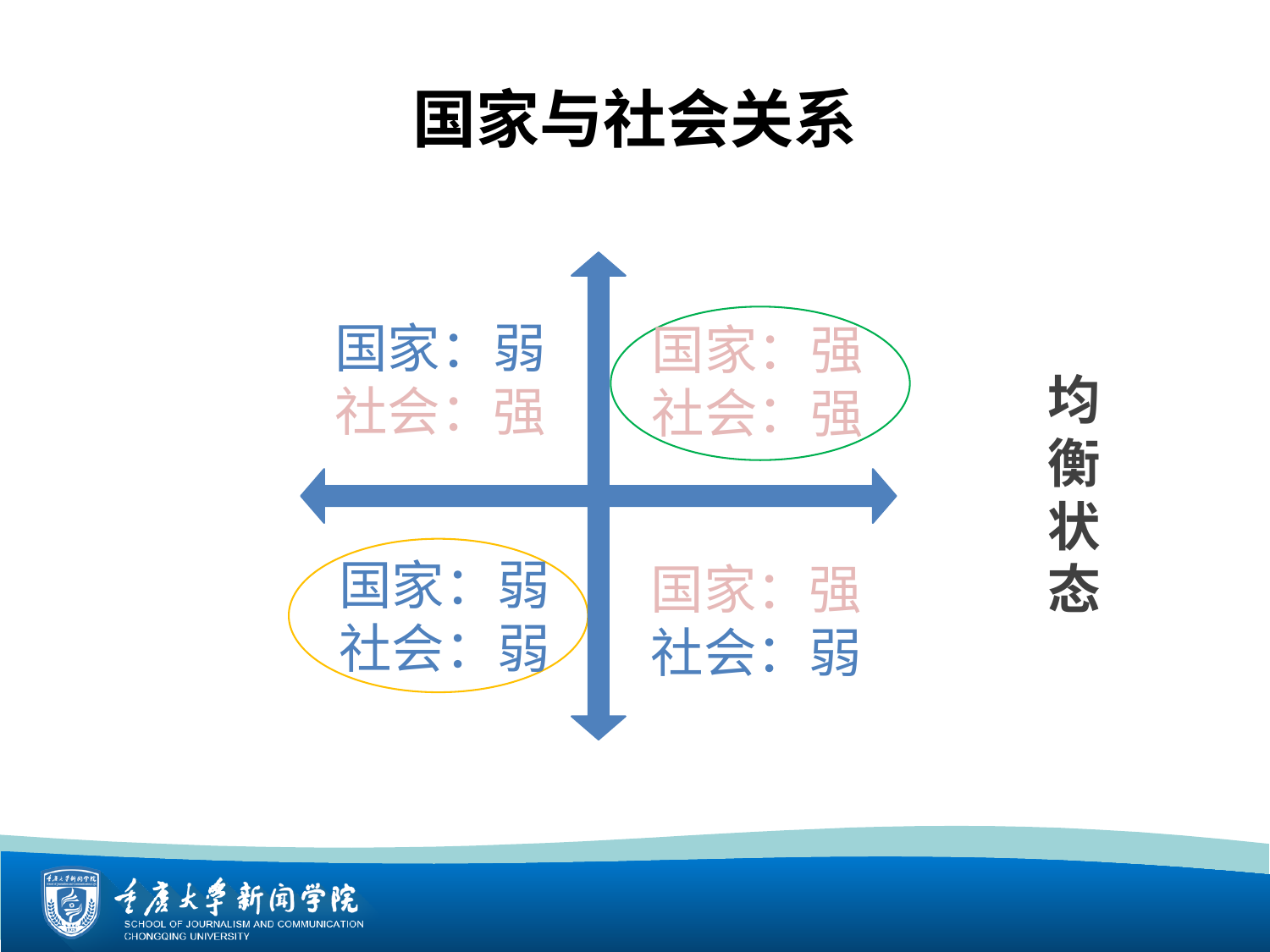

# 国家与社会关系

国家：弱
社会：强
国家：强
社会：强
均衡状态

国家：弱
社会：弱
国家：强
社会：弱